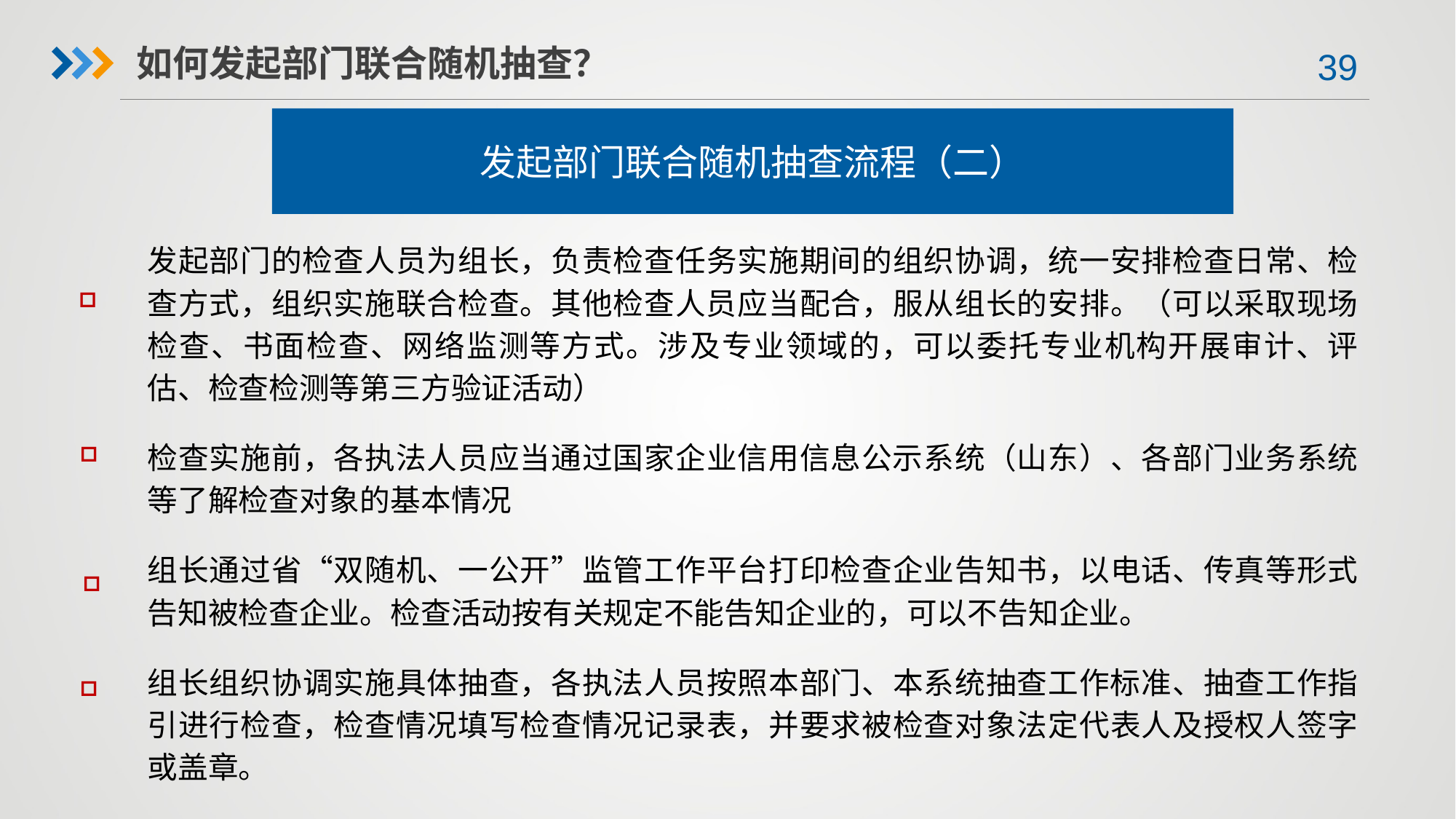

如何发起部门联合随机抽查？
发起部门联合随机抽查流程（二）
发起部门的检查人员为组长，负责检查任务实施期间的组织协调，统一安排检查日常、检查方式，组织实施联合检查。其他检查人员应当配合，服从组长的安排。（可以采取现场检查、书面检查、网络监测等方式。涉及专业领域的，可以委托专业机构开展审计、评估、检查检测等第三方验证活动）
检查实施前，各执法人员应当通过国家企业信用信息公示系统（山东）、各部门业务系统等了解检查对象的基本情况
组长通过省“双随机、一公开”监管工作平台打印检查企业告知书，以电话、传真等形式告知被检查企业。检查活动按有关规定不能告知企业的，可以不告知企业。
组长组织协调实施具体抽查，各执法人员按照本部门、本系统抽查工作标准、抽查工作指引进行检查，检查情况填写检查情况记录表，并要求被检查对象法定代表人及授权人签字或盖章。
□
□
□
□